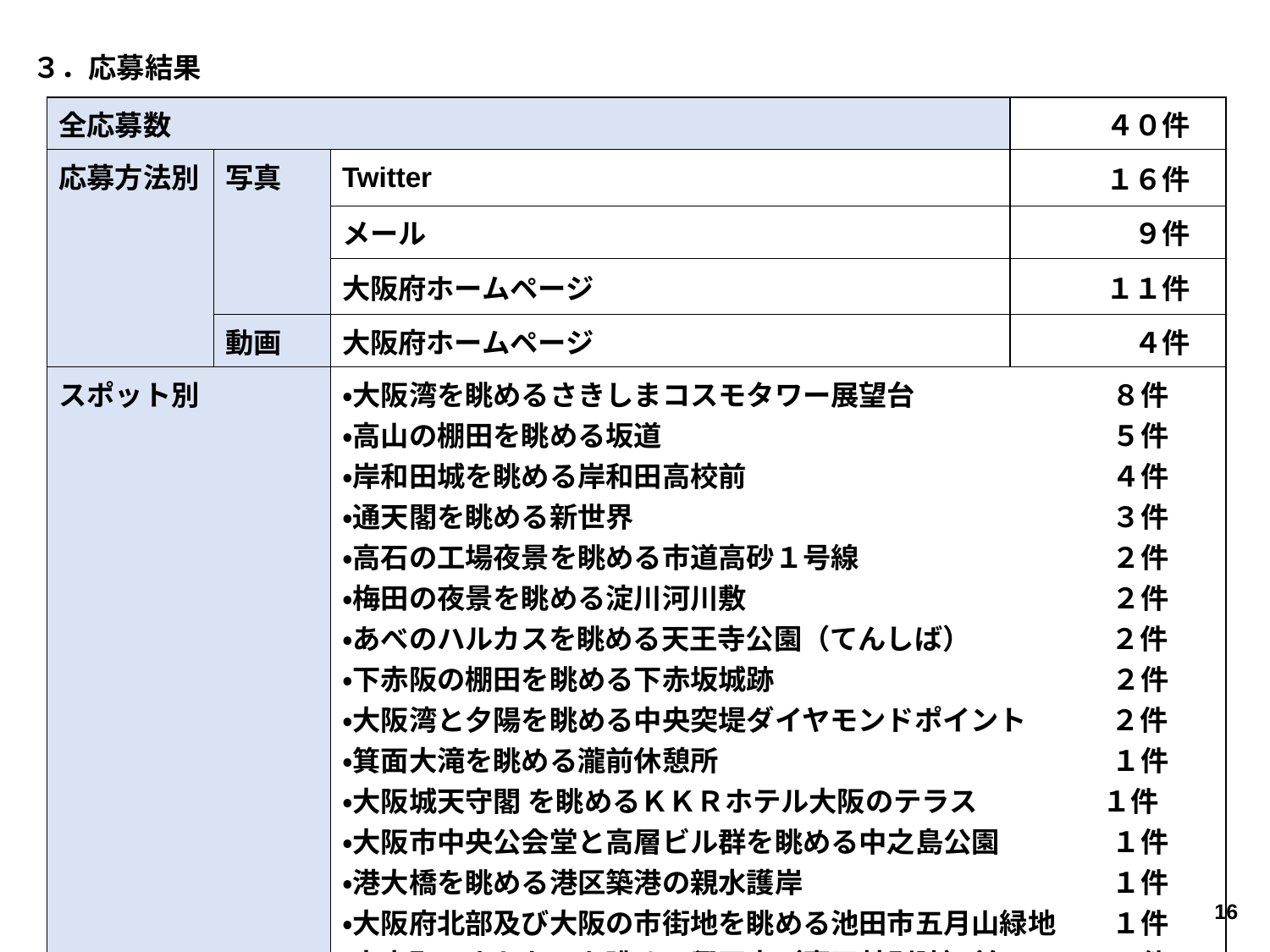

３．応募結果

| 全応募数 |  |  | ４０件 |
| --- | --- | --- | --- |
| 応募方法別 | 写真 | Twitter | １６件 |
|  |  | メール | ９件 |
|  |  | 大阪府ホームページ | １１件 |
|  | 動画 | 大阪府ホームページ | ４件 |
| スポット別 |  | ・大阪湾を眺めるさきしまコスモタワー展望台　　　　　　　８件 ・高山の棚田を眺める坂道　　　　　　　　　　　　　　　　５件 ・岸和田城を眺める岸和田高校前　　　　　　　　　　　　　４件 ・通天閣を眺める新世界　　　　　　　　　　　　　　　　　３件 ・高石の工場夜景を眺める市道高砂１号線　　　　　　　　　２件 ・梅田の夜景を眺める淀川河川敷　　　　　　　　　　　　　２件 ・あべのハルカスを眺める天王寺公園（てんしば）　　　　　２件 ・下赤阪の棚田を眺める下赤坂城跡　　　　　　　　　　　　２件 ・大阪湾と夕陽を眺める中央突堤ダイヤモンドポイント　　　２件 ・箕面大滝を眺める瀧前休憩所　　　　　　　　　　　　　　１件 ・大阪城天守閣 を眺めるＫＫＲホテル大阪のテラス　　 　　１件 ・大阪市中央公会堂と高層ビル群を眺める中之島公園　　　　１件 ・港大橋を眺める港区築港の親水護岸　　　　　　　　　　　１件 ・大阪府北部及び大阪の市街地を眺める池田市五月山緑地　　１件 ・寺内町のまちなみを眺める興正寺（富田林別院）前　　　　１件 ・歴史ある風景を眺める源聖寺坂　　　　　　　　　　　　　１件 |  |
16